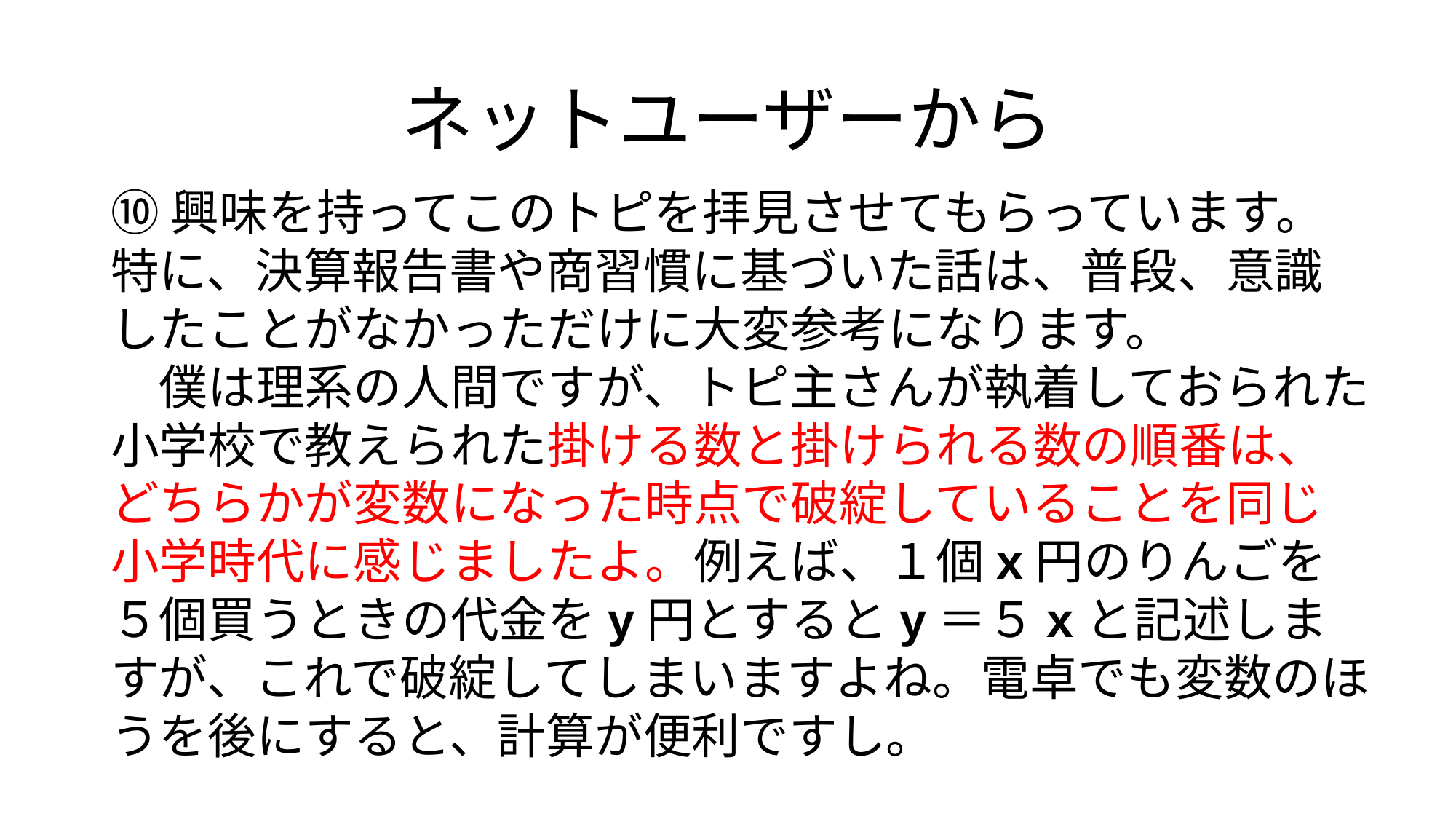

# ネットユーザーから
⑩興味を持ってこのトピを拝見させてもらっています。特に、決算報告書や商習慣に基づいた話は、普段、意識したことがなかっただけに大変参考になります。
　僕は理系の人間ですが、トピ主さんが執着しておられた小学校で教えられた掛ける数と掛けられる数の順番は、どちらかが変数になった時点で破綻していることを同じ小学時代に感じましたよ。例えば、１個x円のりんごを５個買うときの代金をy円とするとy＝５xと記述しますが、これで破綻してしまいますよね。電卓でも変数のほうを後にすると、計算が便利ですし。